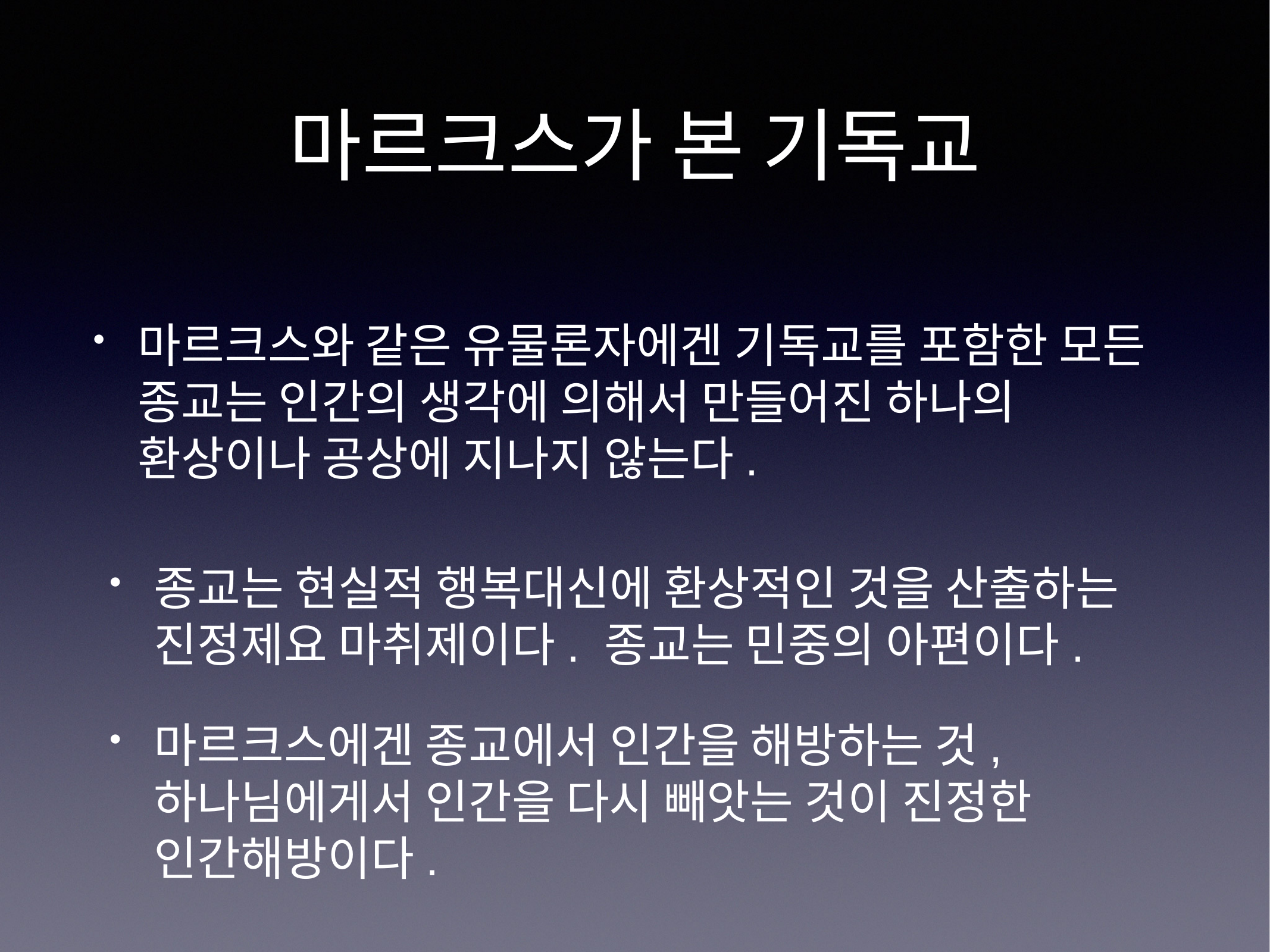

# 마르크스가 본 기독교
마르크스와 같은 유물론자에겐 기독교를 포함한 모든 종교는 인간의 생각에 의해서 만들어진 하나의 환상이나 공상에 지나지 않는다.
종교는 현실적 행복대신에 환상적인 것을 산출하는 진정제요 마취제이다. 종교는 민중의 아편이다.
마르크스에겐 종교에서 인간을 해방하는 것, 하나님에게서 인간을 다시 빼앗는 것이 진정한 인간해방이다.